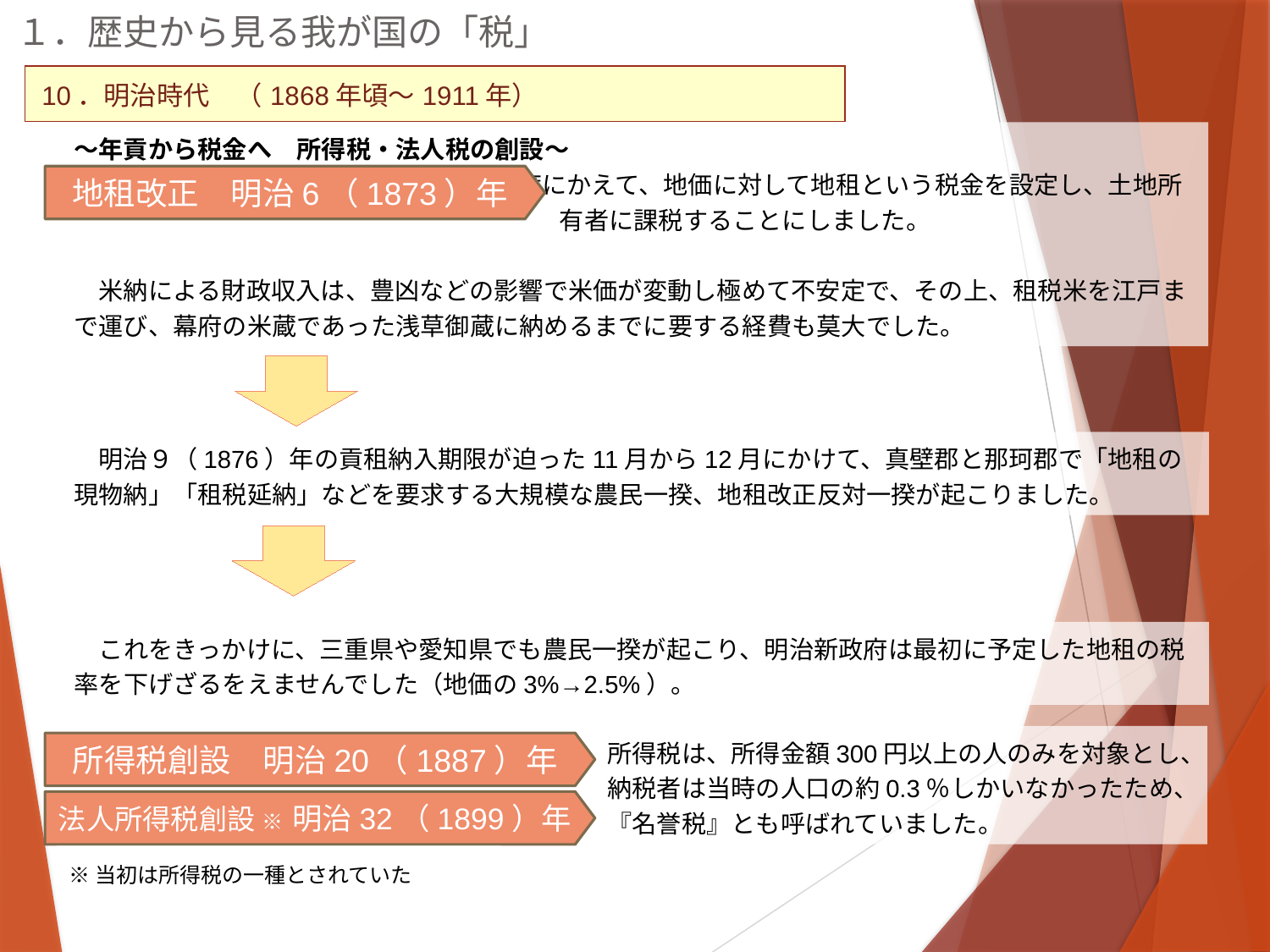

１．歴史から見る我が国の「税」
| 10．明治時代　（1868年頃～1911年） |
| --- |
～年貢から税金へ　所得税・法人税の創設～
年貢制度にかえて、地価に対して地租という税金を設定し、土地所有者に課税することにしました。

　米納による財政収入は、豊凶などの影響で米価が変動し極めて不安定で、その上、租税米を江戸まで運び、幕府の米蔵であった浅草御蔵に納めるまでに要する経費も莫大でした。
地租改正　明治6（1873）年

　明治９（1876）年の貢租納入期限が迫った11月から12月にかけて、真壁郡と那珂郡で「地租の現物納」「租税延納」などを要求する大規模な農民一揆、地租改正反対一揆が起こりました。

　これをきっかけに、三重県や愛知県でも農民一揆が起こり、明治新政府は最初に予定した地租の税率を下げざるをえませんでした（地価の3%→2.5%）。
所得税は、所得金額300円以上の人のみを対象とし、納税者は当時の人口の約0.3％しかいなかったため、『名誉税』とも呼ばれていました。
所得税創設　明治20（1887）年
法人所得税創設 ※  明治32（1899）年
※当初は所得税の一種とされていた